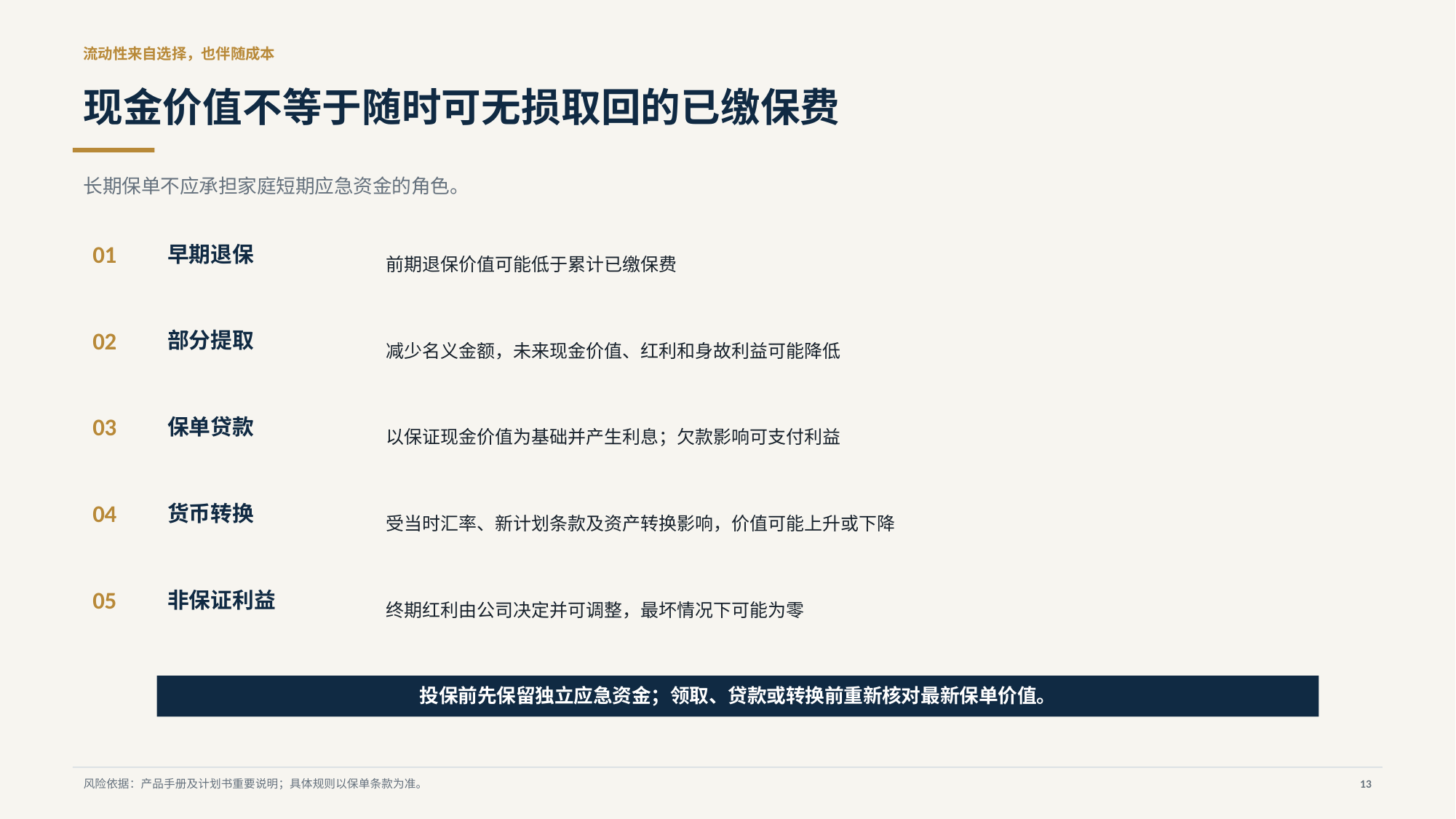

流动性来自选择，也伴随成本
现金价值不等于随时可无损取回的已缴保费

长期保单不应承担家庭短期应急资金的角色。
01
早期退保
前期退保价值可能低于累计已缴保费
02
部分提取
减少名义金额，未来现金价值、红利和身故利益可能降低
03
保单贷款
以保证现金价值为基础并产生利息；欠款影响可支付利益
04
货币转换
受当时汇率、新计划条款及资产转换影响，价值可能上升或下降
05
非保证利益
终期红利由公司决定并可调整，最坏情况下可能为零

投保前先保留独立应急资金；领取、贷款或转换前重新核对最新保单价值。

风险依据：产品手册及计划书重要说明；具体规则以保单条款为准。
13